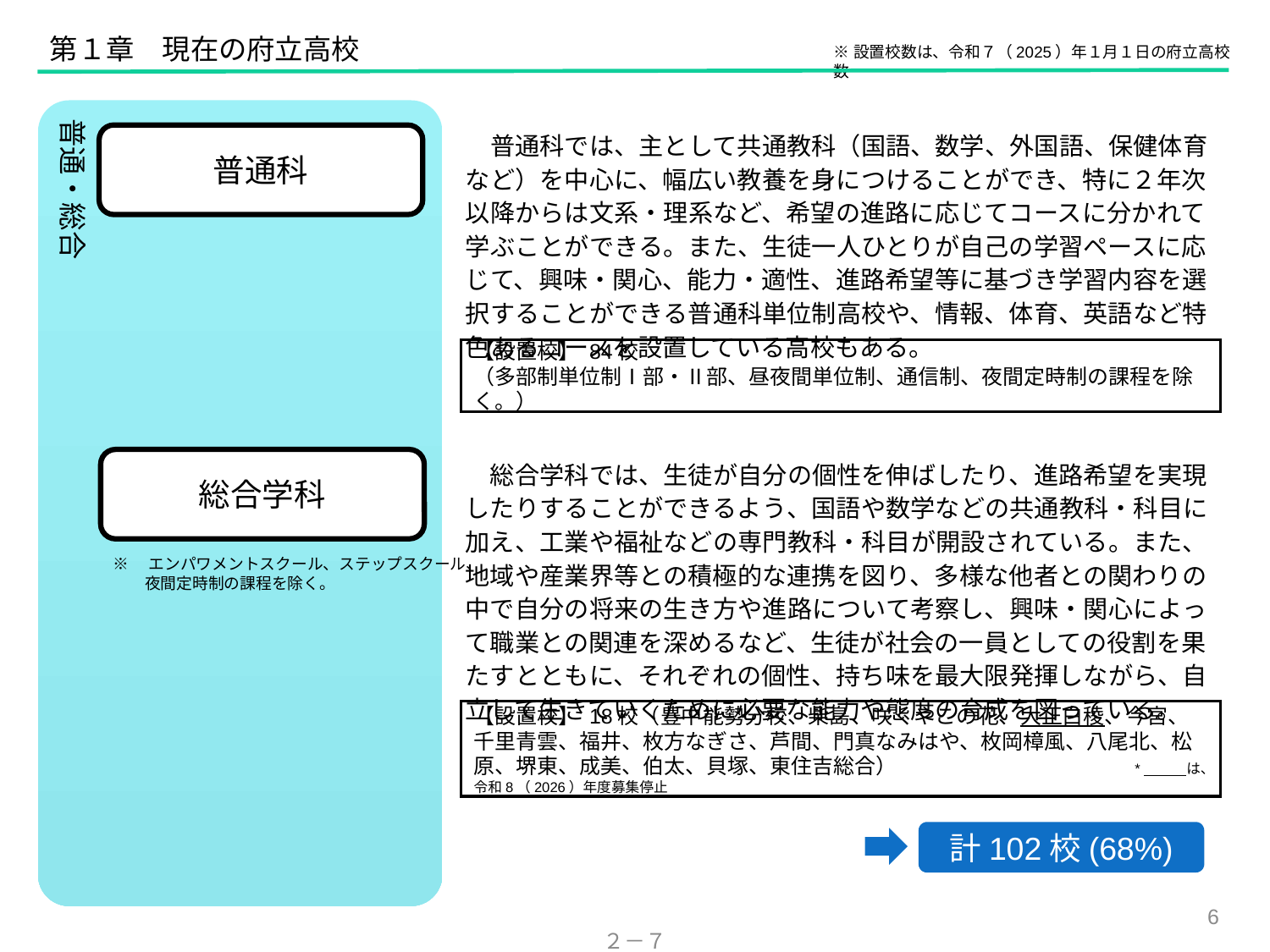

第１章　現在の府立高校
※設置校数は、令和７（2025）年１月１日の府立高校数

普通・総合
　普通科では、主として共通教科（国語、数学、外国語、保健体育など）を中心に、幅広い教養を身につけることができ、特に２年次以降からは文系・理系など、希望の進路に応じてコースに分かれて学ぶことができる。また、生徒一人ひとりが自己の学習ペースに応じて、興味・関心、能力・適性、進路希望等に基づき学習内容を選択することができる普通科単位制高校や、情報、体育、英語など特色あるコースを設置している高校もある。
普通科
【設置校】 84校
（多部制単位制Ⅰ部・Ⅱ部、昼夜間単位制、通信制、夜間定時制の課程を除く。）
総合学科
　総合学科では、生徒が自分の個性を伸ばしたり、進路希望を実現したりすることができるよう、国語や数学などの共通教科・科目に加え、工業や福祉などの専門教科・科目が開設されている。また、地域や産業界等との積極的な連携を図り、多様な他者との関わりの中で自分の将来の生き方や進路について考察し、興味・関心によって職業との関連を深めるなど、生徒が社会の一員としての役割を果たすとともに、それぞれの個性、持ち味を最大限発揮しながら、自立して生きていくために必要な能力や態度の育成を図っている。
※　エンパワメントスクール、ステップスクール、
　　夜間定時制の課程を除く。
【設置校】 18校（豊中能勢分校、柴島、咲くやこの花、大正白稜、今宮、千里青雲、福井、枚方なぎさ、芦間、門真なみはや、枚岡樟風、八尾北、松原、堺東、成美、伯太、貝塚、東住吉総合）　　　　　　　　　　　*　　　は、令和8（2026）年度募集停止
計102校(68%)

6
２－７